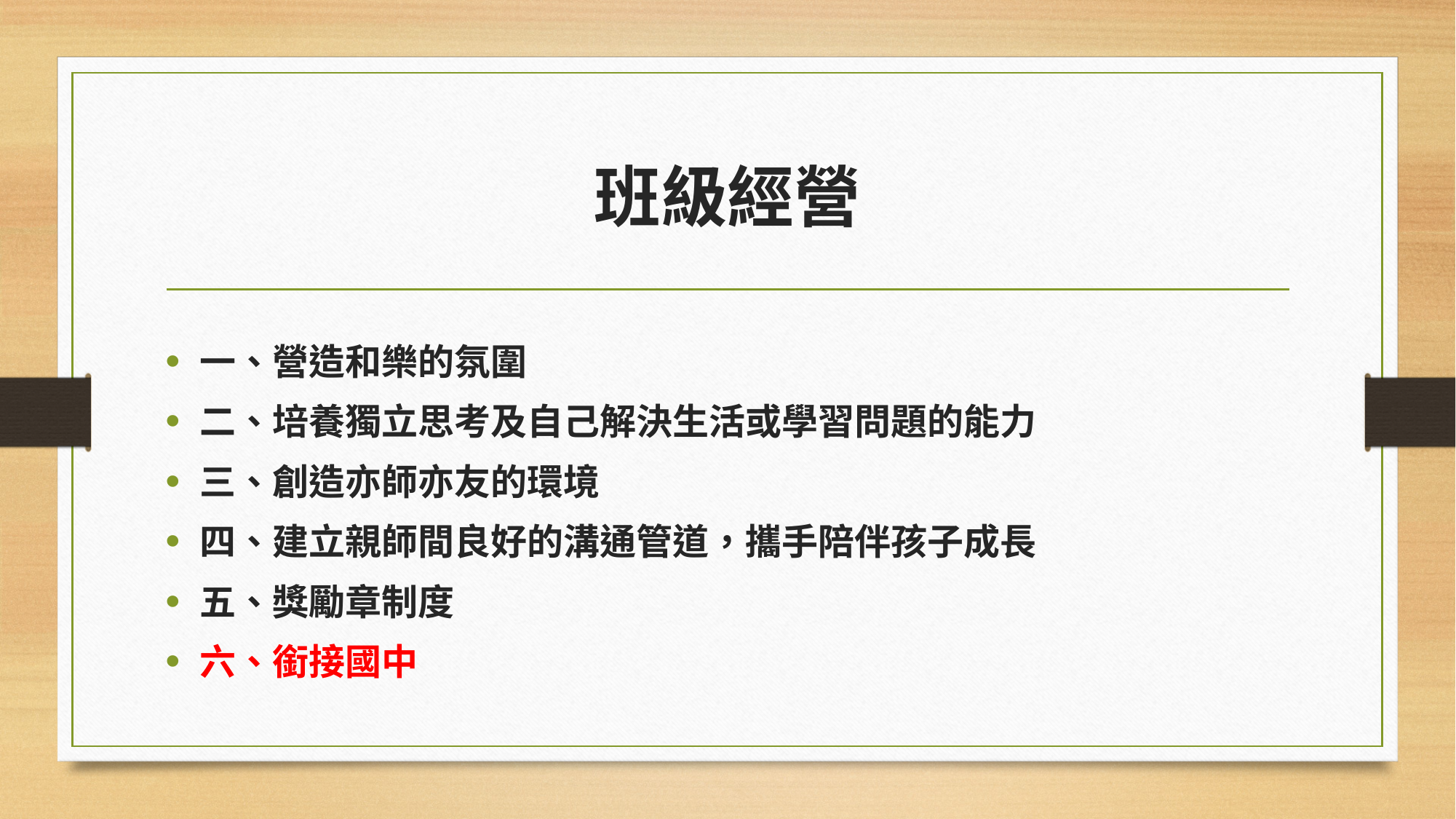

# 班級經營

一、營造和樂的氛圍
二、培養獨立思考及自己解決生活或學習問題的能力
三、創造亦師亦友的環境
四、建立親師間良好的溝通管道，攜手陪伴孩子成長
五、獎勵章制度
六、銜接國中